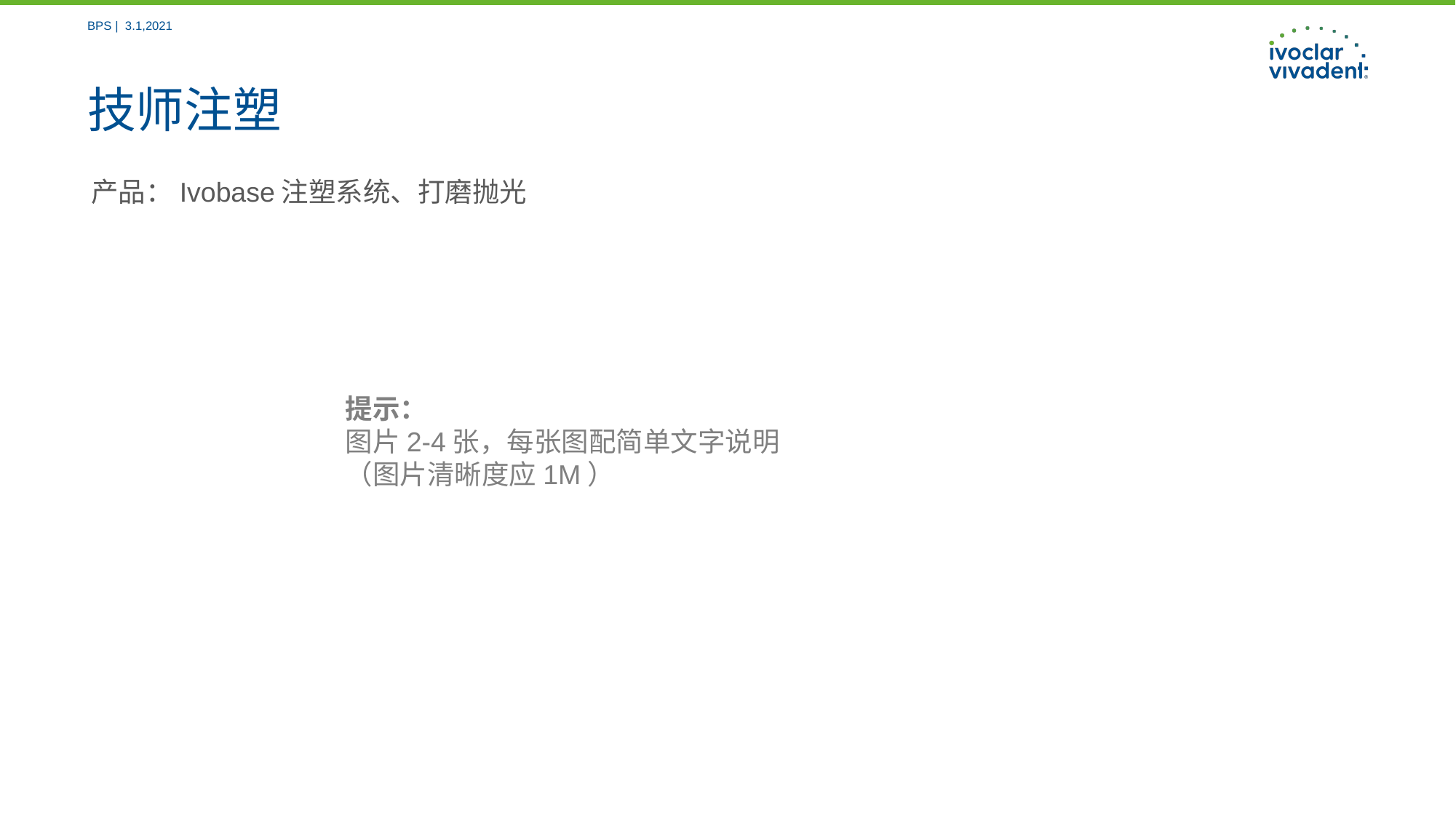

BPS |  3.1,2021
# 技师注塑
产品：Ivobase注塑系统、打磨抛光
提示：
图片2-4张，每张图配简单文字说明
（图片清晰度应1M）